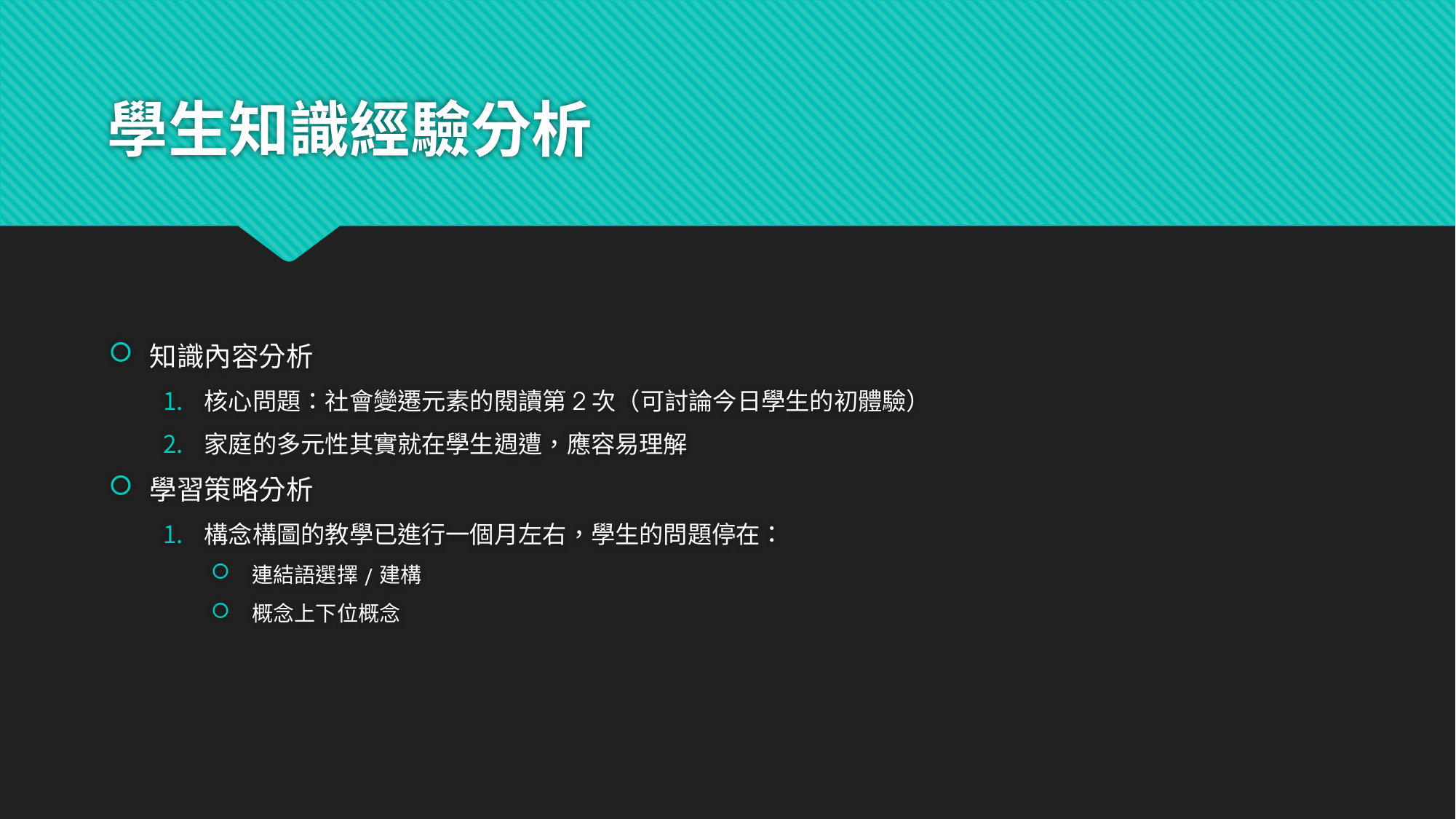

# 學生知識經驗分析
知識內容分析
核心問題：社會變遷元素的閱讀第2次（可討論今日學生的初體驗）
家庭的多元性其實就在學生週遭，應容易理解
學習策略分析
構念構圖的教學已進行一個月左右，學生的問題停在：
連結語選擇/建構
概念上下位概念